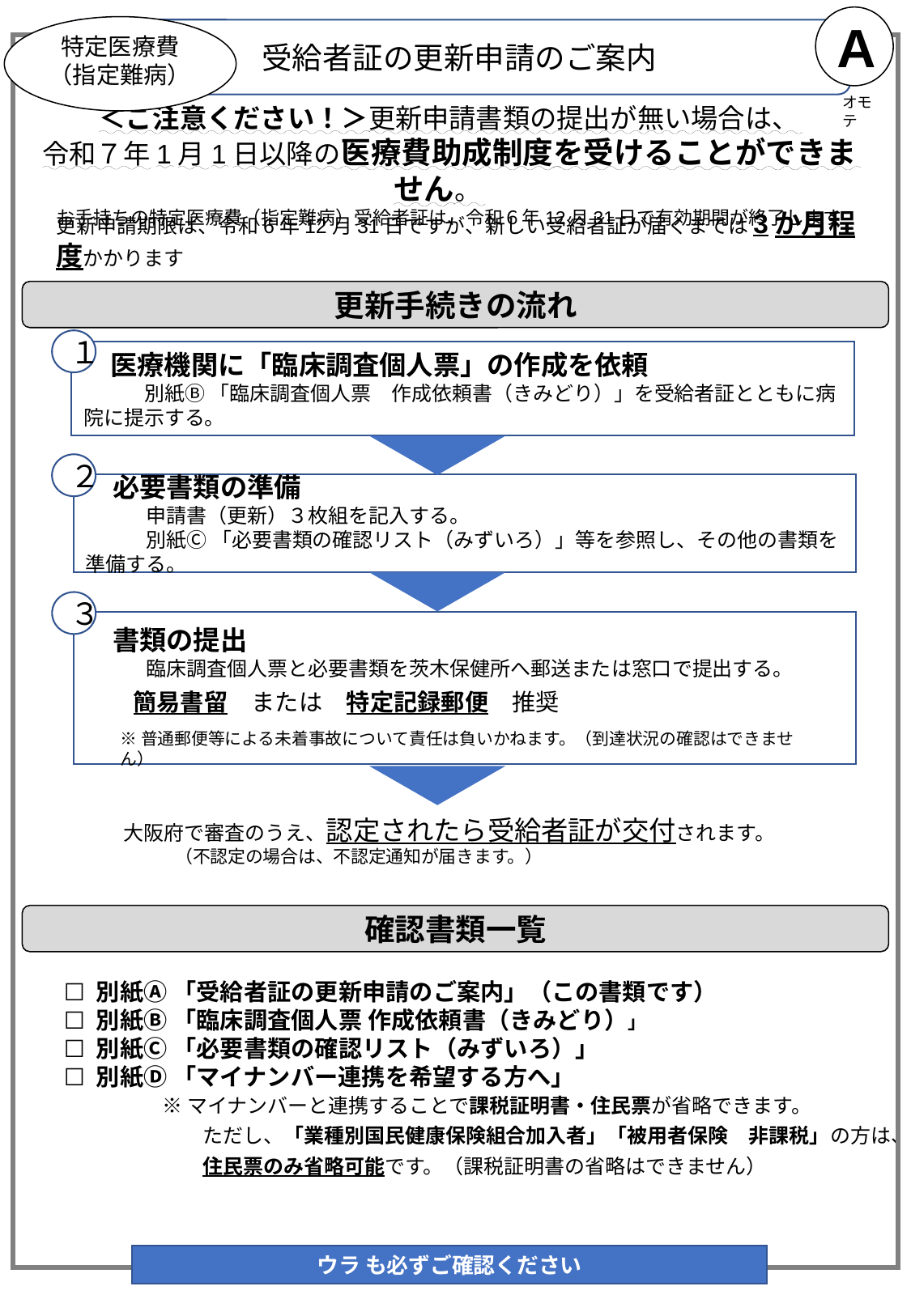

A
特定医療費
（指定難病）

受給者証の更新申請のご案内

オモテ
＜ご注意ください！＞更新申請書類の提出が無い場合は、
令和７年1月1日以降の医療費助成制度を受けることができません。
お手持ちの特定医療費（指定難病）受給者証は、令和６年12月31日で有効期間が終了します
更新申請期限は、令和6年12月31日ですが、新しい受給者証が届くまでは3か月程度かかります
更新手続きの流れ
１
　医療機関に「臨床調査個人票」の作成を依頼
　　　別紙Ⓑ 「臨床調査個人票　作成依頼書（きみどり）」を受給者証とともに病院に提示する。

２
　必要書類の準備
　　　申請書（更新）３枚組を記入する。
　　　別紙Ⓒ 「必要書類の確認リスト（みずいろ）」等を参照し、その他の書類を準備する。

３
　書類の提出
　　　臨床調査個人票と必要書類を茨木保健所へ郵送または窓口で提出する。

　 簡易書留　または　特定記録郵便　推奨
※普通郵便等による未着事故について責任は負いかねます。（到達状況の確認はできません）

大阪府で審査のうえ、認定されたら受給者証が交付されます。
　　　  （不認定の場合は、不認定通知が届きます。）
確認書類一覧
☐ 別紙Ⓐ 「受給者証の更新申請のご案内」（この書類です）
☐ 別紙Ⓑ 「臨床調査個人票 作成依頼書（きみどり）」
☐ 別紙Ⓒ 「必要書類の確認リスト（みずいろ）」
☐ 別紙Ⓓ 「マイナンバー連携を希望する方へ」
※マイナンバーと連携することで課税証明書・住民票が省略できます。
　　ただし、「業種別国民健康保険組合加入者」「被用者保険　非課税」の方は、
　　住民票のみ省略可能です。（課税証明書の省略はできません）

ウラ も必ずご確認ください